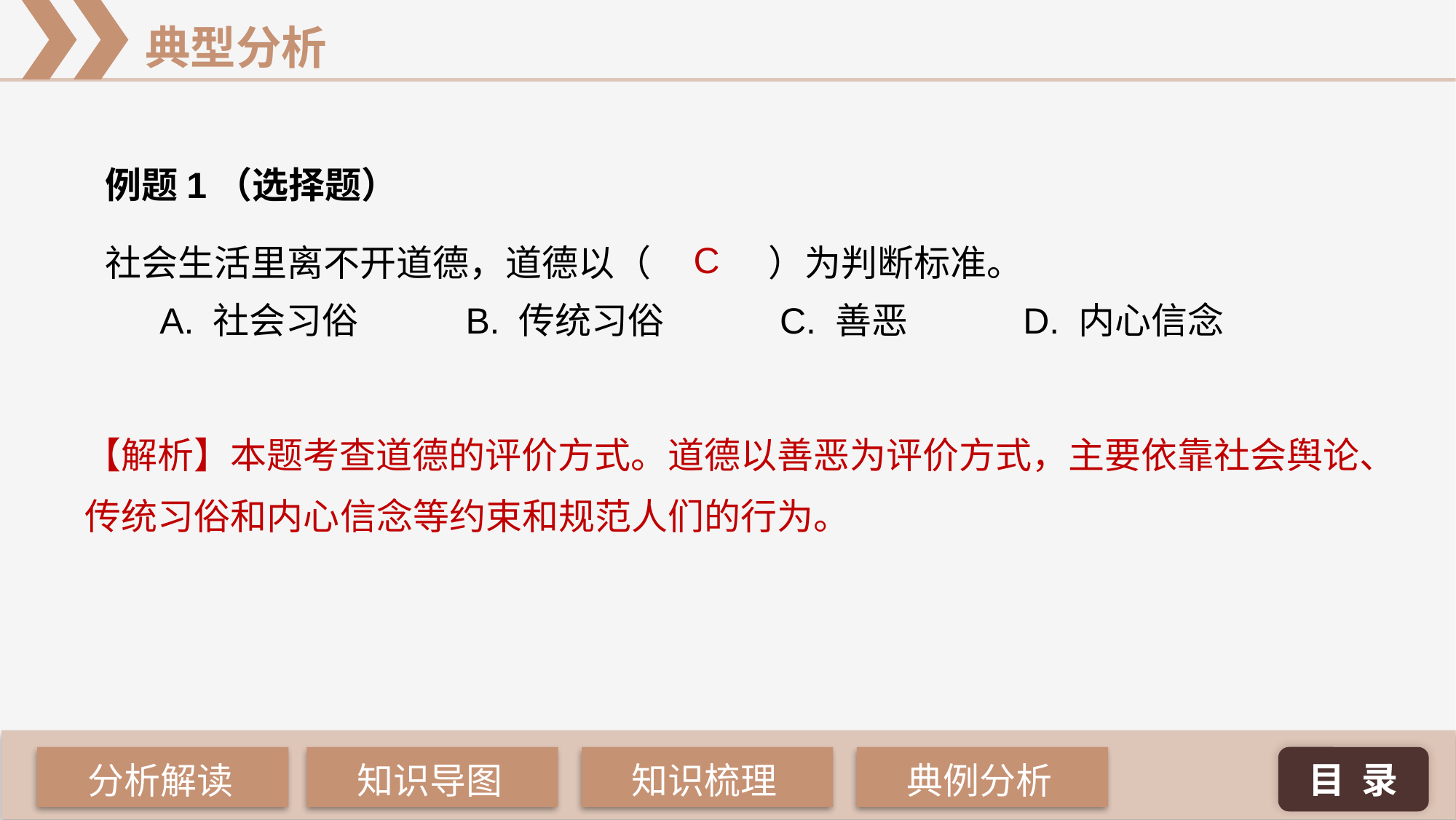

例题1（选择题）
社会生活里离不开道德，道德以（	 ）为判断标准。
A. 社会习俗            B. 传统习俗             C. 善恶             D. 内心信念
C
【解析】本题考查道德的评价方式。道德以善恶为评价方式，主要依靠社会舆论、传统习俗和内心信念等约束和规范人们的行为。